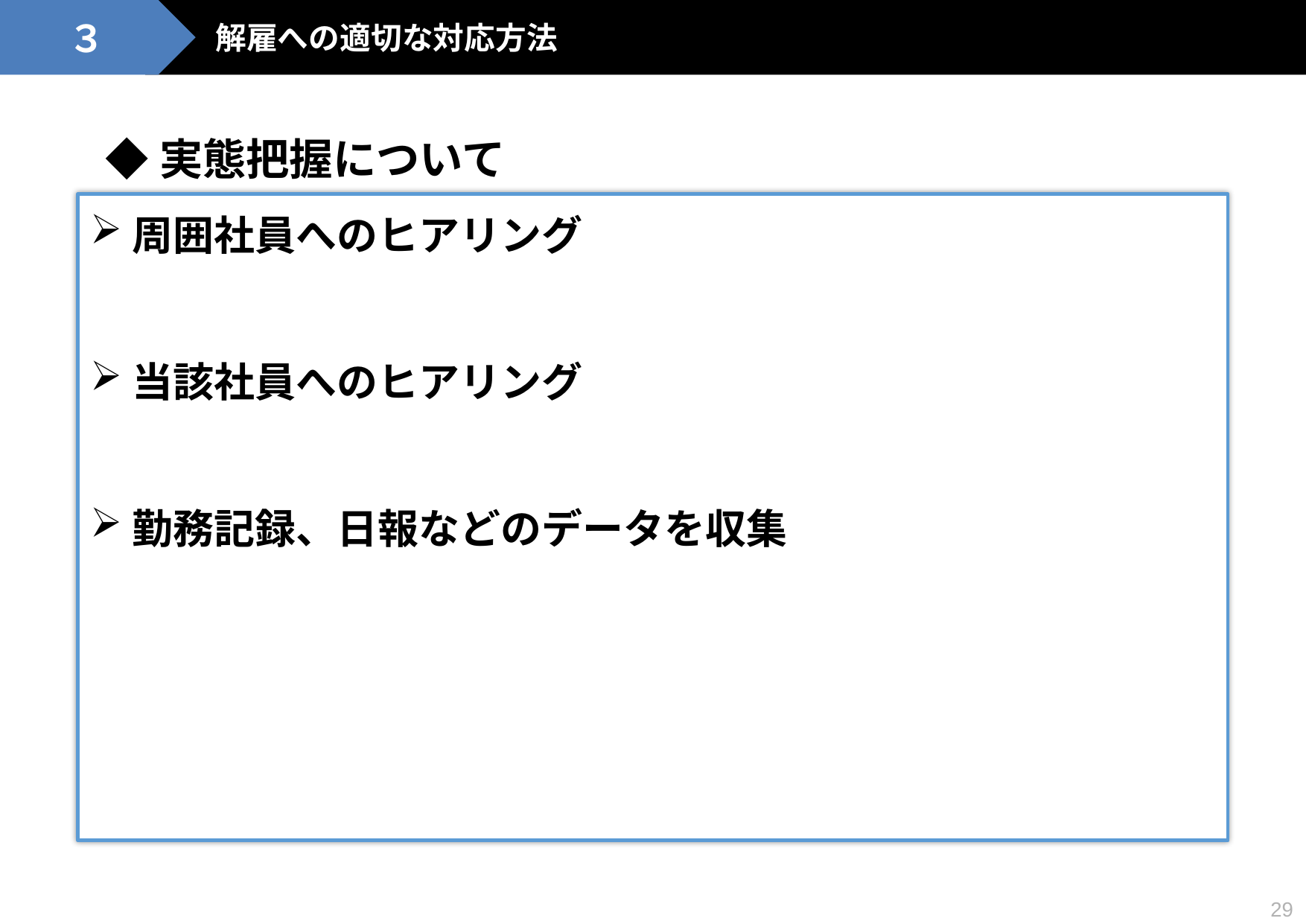

３
解雇への適切な対応方法
◆実態把握について

周囲社員へのヒアリング

当該社員へのヒアリング

勤務記録、日報などのデータを収集

29